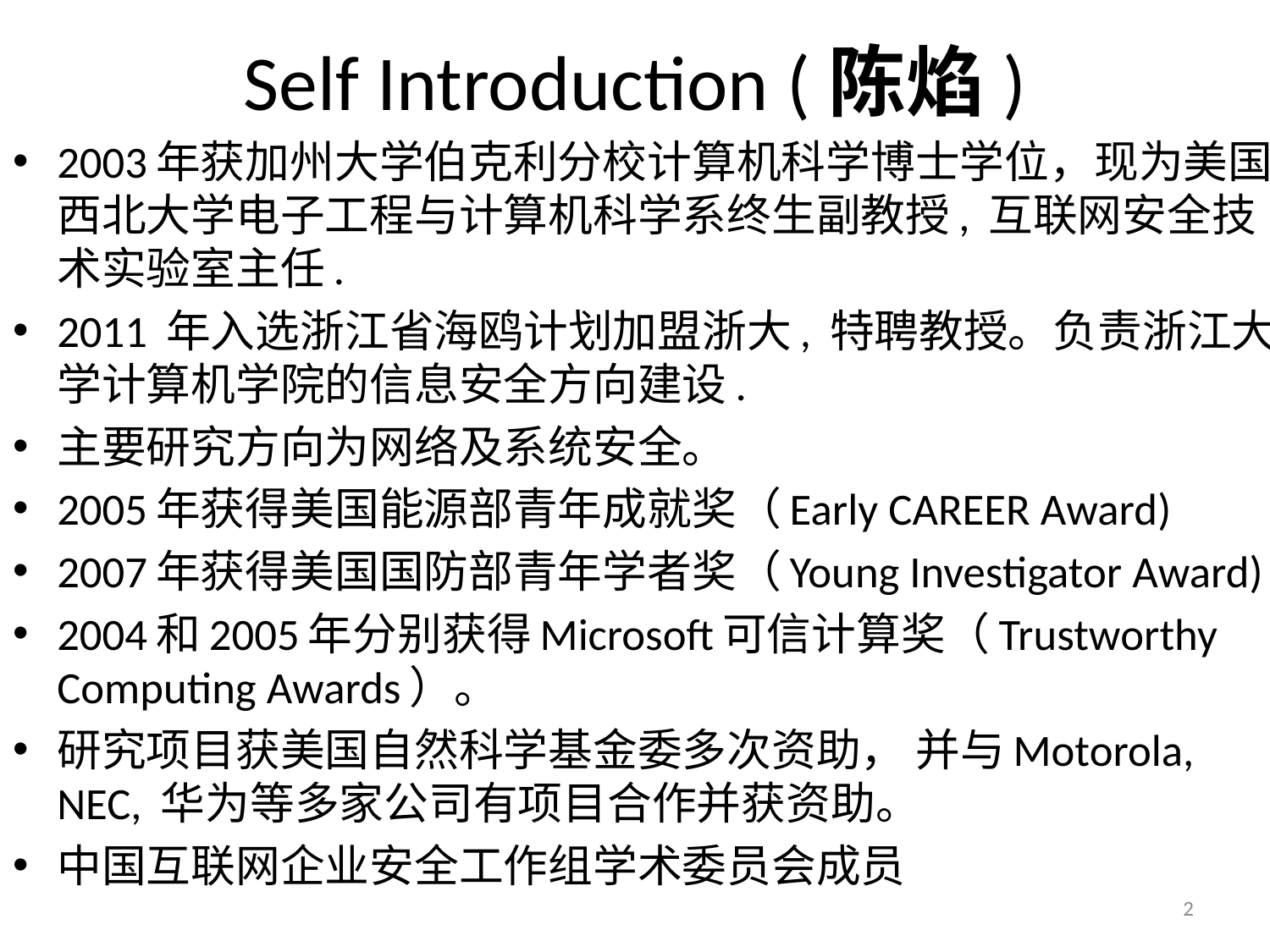

# Self Introduction (陈焰)
2003年获加州大学伯克利分校计算机科学博士学位，现为美国西北大学电子工程与计算机科学系终生副教授, 互联网安全技术实验室主任.
2011 年入选浙江省海鸥计划加盟浙大, 特聘教授。负责浙江大学计算机学院的信息安全方向建设.
主要研究方向为网络及系统安全。
2005年获得美国能源部青年成就奖（Early CAREER Award)
2007年获得美国国防部青年学者奖（Young Investigator Award)
2004和2005年分别获得Microsoft可信计算奖（Trustworthy Computing Awards）。
研究项目获美国自然科学基金委多次资助， 并与Motorola, NEC, 华为等多家公司有项目合作并获资助。
中国互联网企业安全工作组学术委员会成员

2